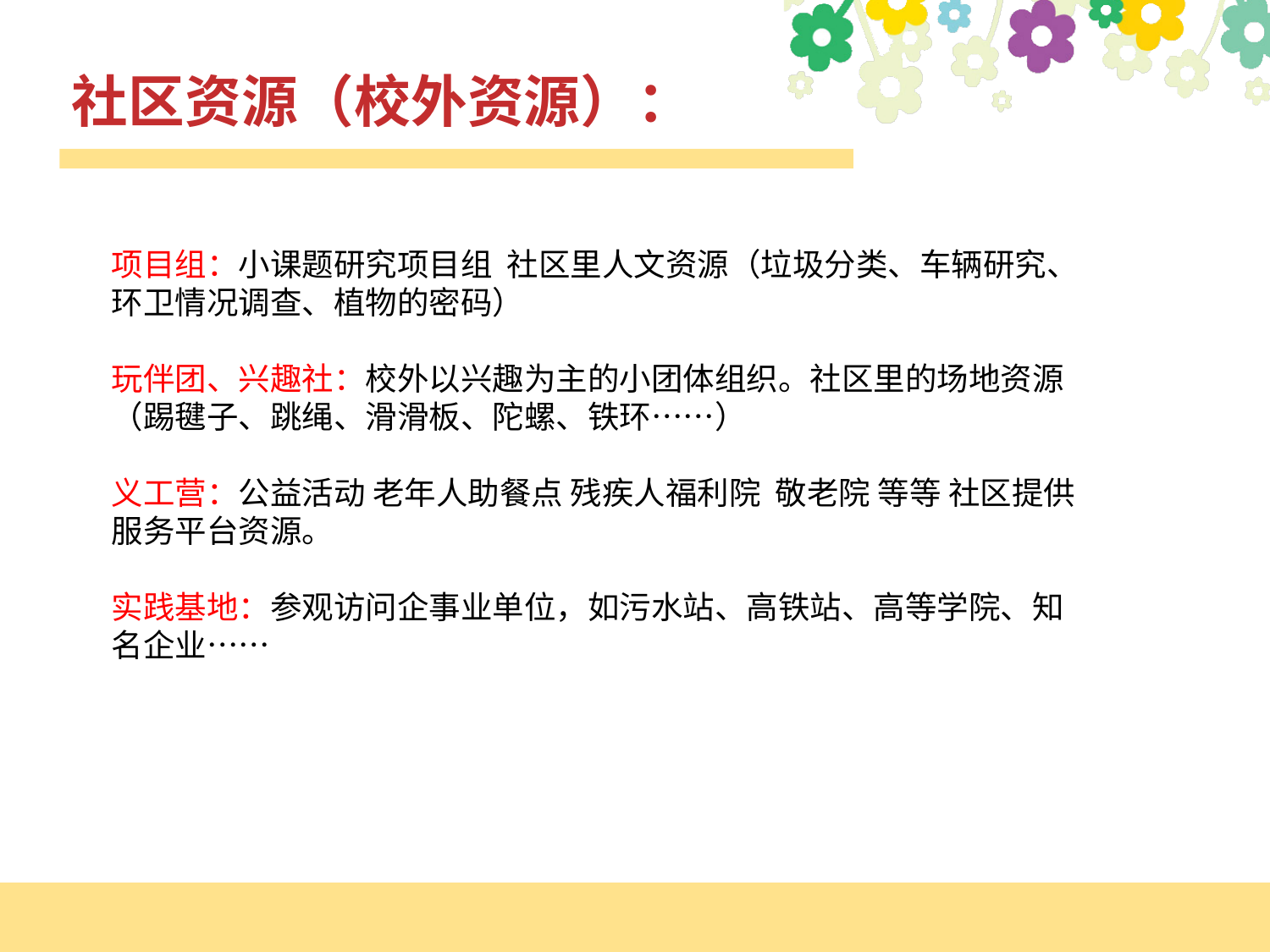

社区资源（校外资源）：
项目组：小课题研究项目组  社区里人文资源（垃圾分类、车辆研究、环卫情况调查、植物的密码）

玩伴团、兴趣社：校外以兴趣为主的小团体组织。社区里的场地资源 （踢毽子、跳绳、滑滑板、陀螺、铁环……）

义工营：公益活动 老年人助餐点 残疾人福利院  敬老院 等等 社区提供服务平台资源。

实践基地：参观访问企事业单位，如污水站、高铁站、高等学院、知名企业……